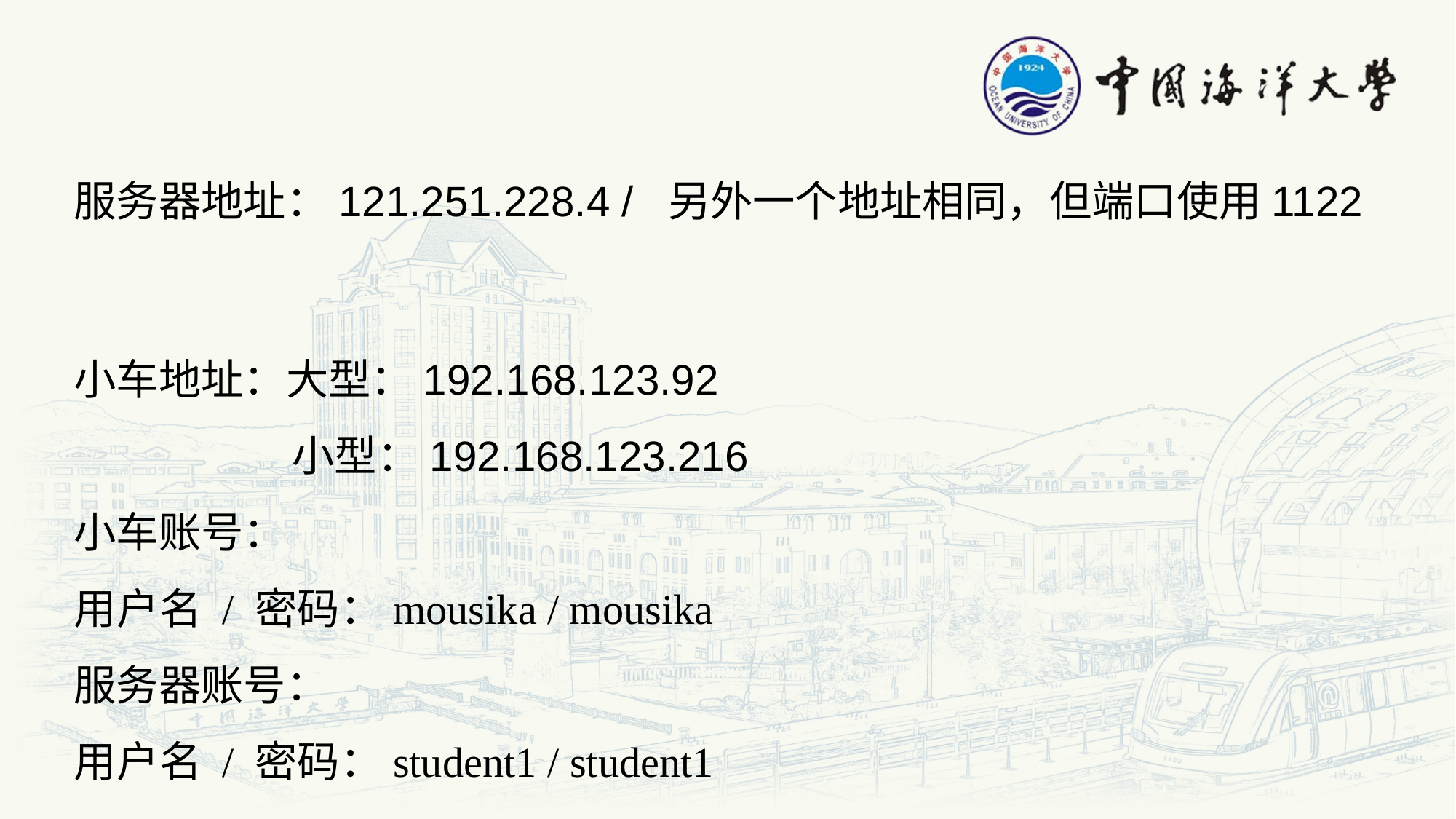

服务器地址：121.251.228.4 /  另外一个地址相同，但端口使用1122

小车地址：大型：192.168.123.92
		小型：192.168.123.216
小车账号：
用户名 / 密码：mousika / mousika
服务器账号：
用户名 / 密码：student1 / student1